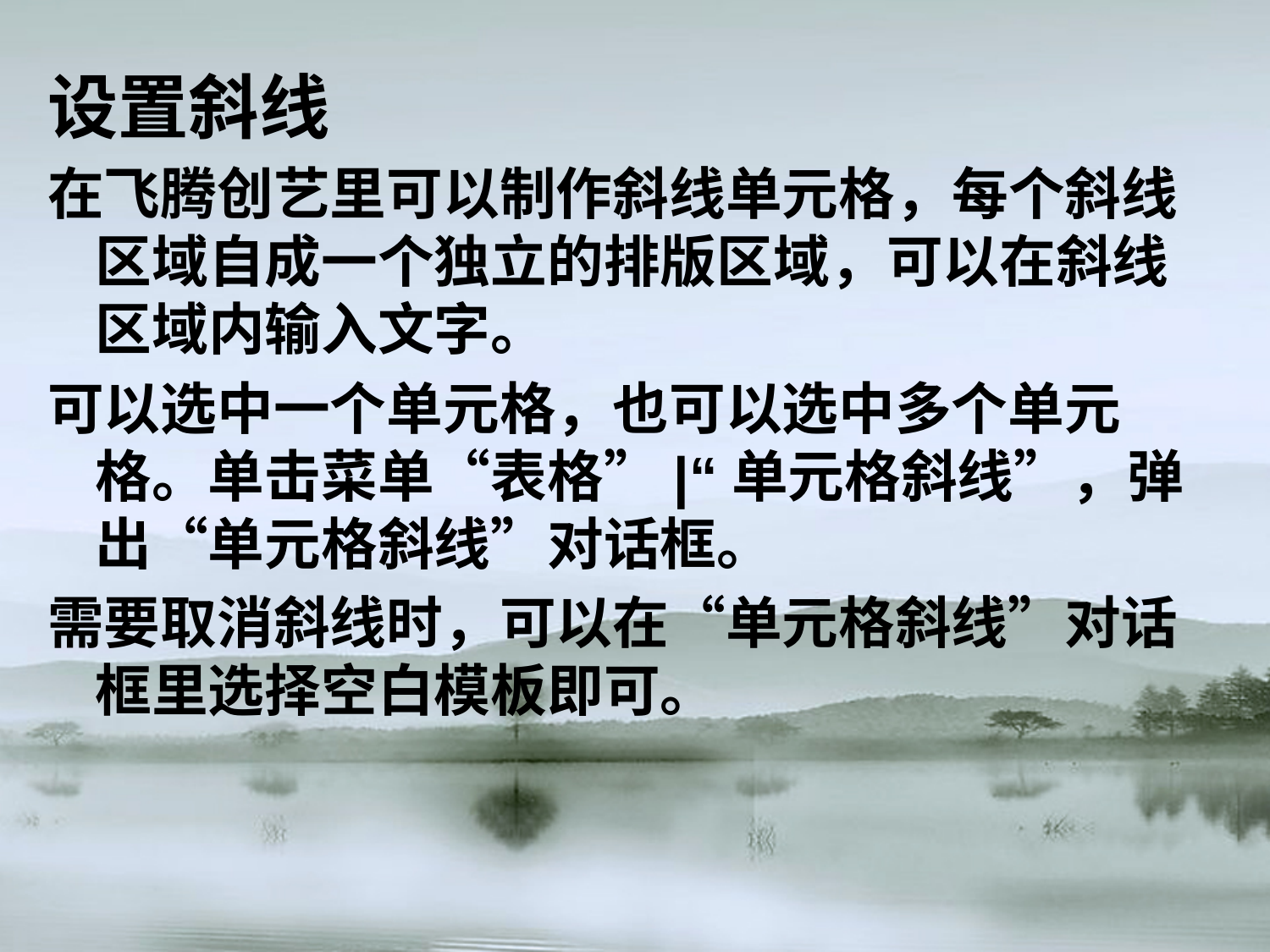

设置斜线
在飞腾创艺里可以制作斜线单元格，每个斜线区域自成一个独立的排版区域，可以在斜线区域内输入文字。
可以选中一个单元格，也可以选中多个单元格。单击菜单“表格”|“单元格斜线”，弹出“单元格斜线”对话框。
需要取消斜线时，可以在“单元格斜线”对话框里选择空白模板即可。